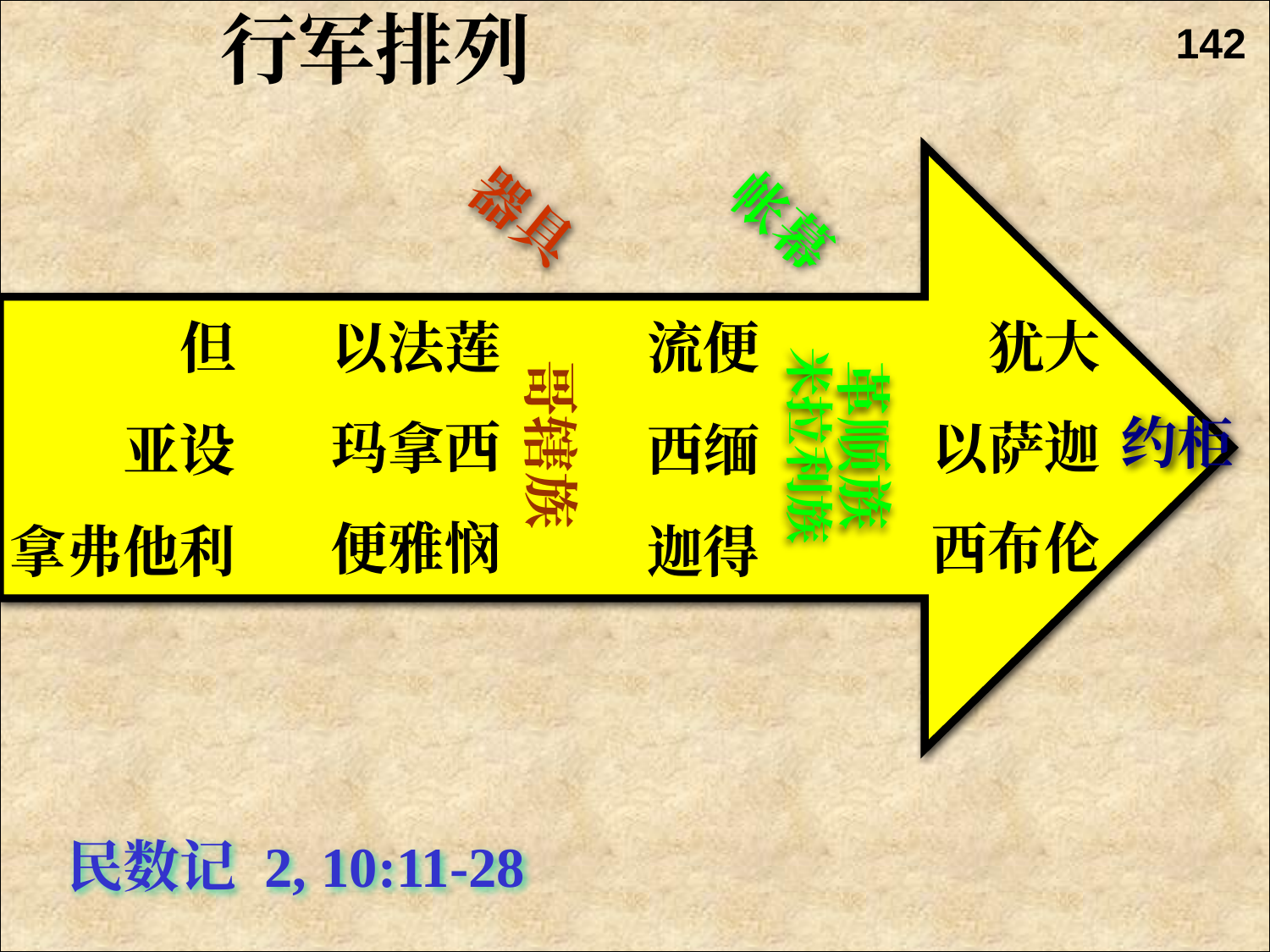

行军排列
142
器具
帐幕

革顺族
米拉利族
但
亚设
拿弗他利
以法莲
玛拿西
便雅悯
流便
西缅
迦得
犹大
约柜
以萨迦
西布伦

哥辖族
民数记 2, 10:11-28